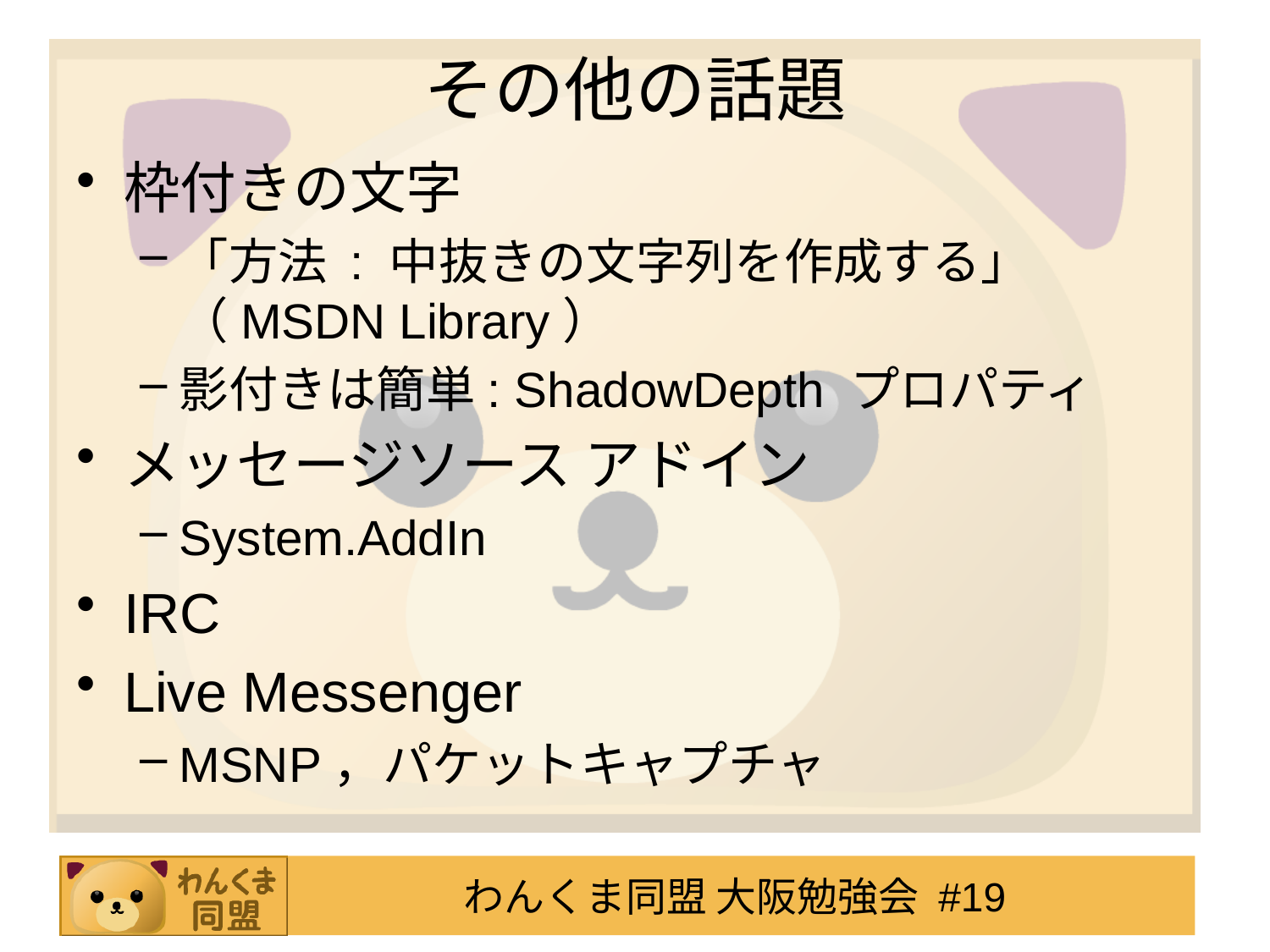

# その他の話題
枠付きの文字
「方法 : 中抜きの文字列を作成する」（MSDN Library）
影付きは簡単: ShadowDepth プロパティ
メッセージソース アドイン
System.AddIn
IRC
Live Messenger
MSNP，パケットキャプチャ